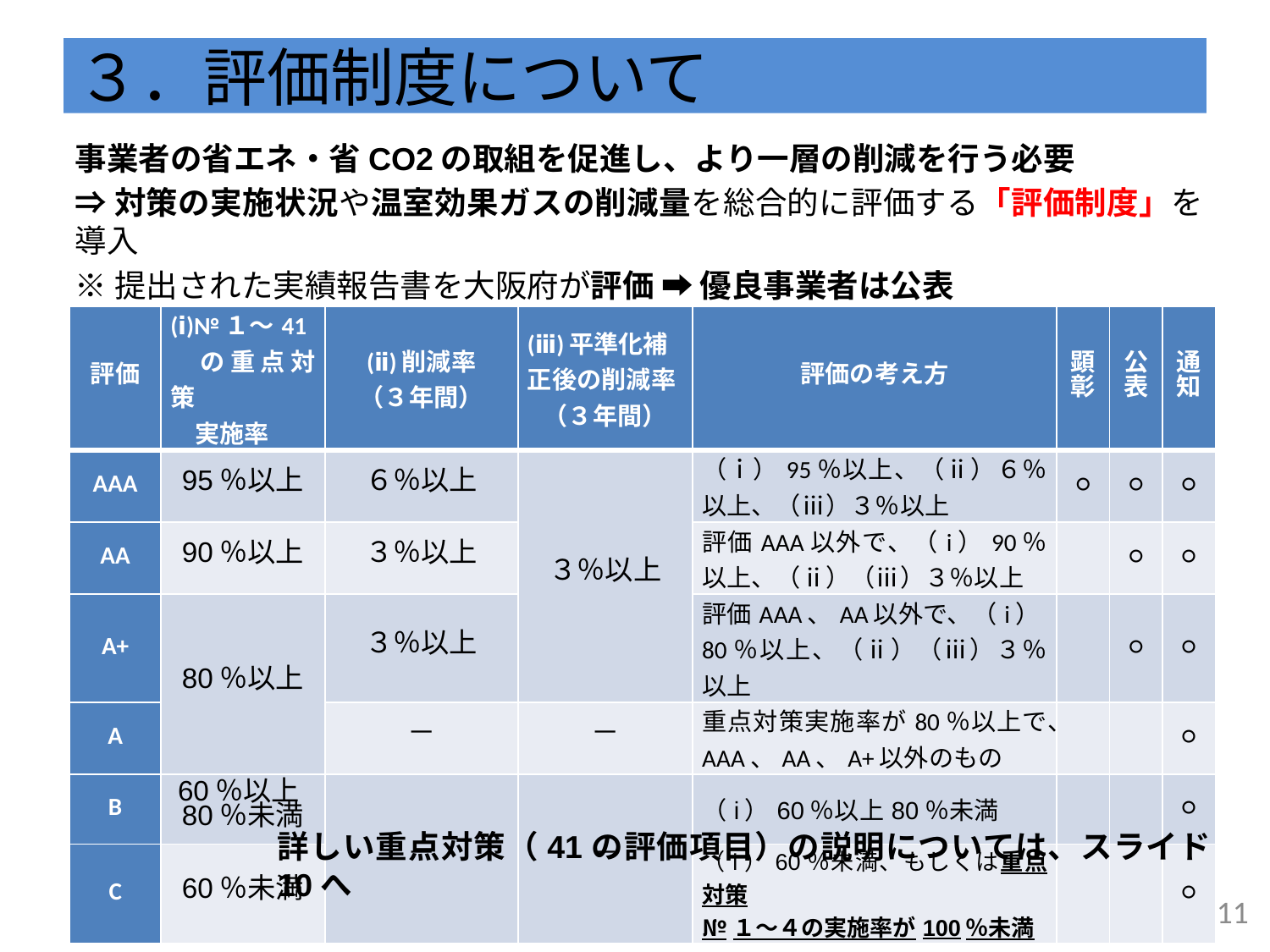

# ３．評価制度について
事業者の省エネ・省CO2の取組を促進し、より一層の削減を行う必要
⇒対策の実施状況や温室効果ガスの削減量を総合的に評価する「評価制度」を導入
※提出された実績報告書を大阪府が評価 ➡ 優良事業者は公表
| 評価 | (ⅰ)№１～41 　の重点対策 　実施率 | (ⅱ)削減率 （３年間） | (ⅲ)平準化補 正後の削減率 （３年間） | 評価の考え方 | 顕彰 | 公表 | 通 知 |
| --- | --- | --- | --- | --- | --- | --- | --- |
| AAA | 95％以上 | ６％以上 | ３％以上 | （ｉ）95％以上、（ⅱ）６％以上、（ⅲ）３％以上 | ○ | ○ | ○ |
| AA | 90％以上 | ３％以上 |  | 評価AAA以外で、（i）90％以上、（ⅱ）（ⅲ）３％以上 |  | ○ | ○ |
| A+ | 80％以上 | ３％以上 |  | 評価AAA、AA以外で、（i）80％以上、（ⅱ）（ⅲ）３％以上 |  | ○ | ○ |
| A |  | － | － | 重点対策実施率が80％以上で、AAA、AA、A+以外のもの |  |  | ○ |
| B | 60％以上80％未満 | － | － | （i）60％以上80％未満 |  |  | ○ |
| C | 60％未満 |  |  | （i）60％未満、もしくは重点対策 №１～４の実施率が100％未満 |  |  | ○ |
詳しい重点対策（41の評価項目）の説明については、スライド10へ
11